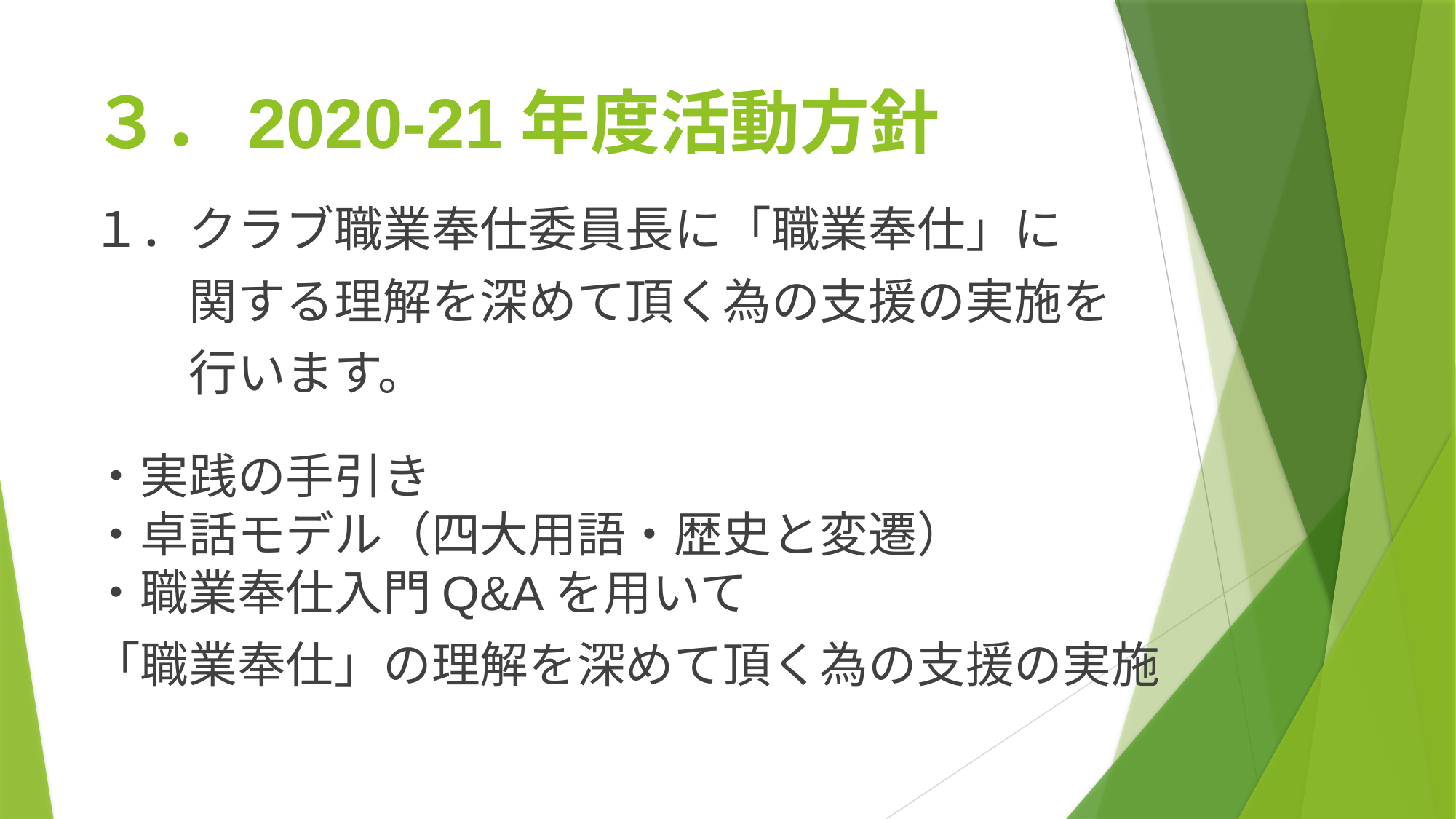

# ３．2020-21年度活動方針
１．クラブ職業奉仕委員長に「職業奉仕」に
　　関する理解を深めて頂く為の支援の実施を
　　行います。

・実践の手引き
・卓話モデル（四大用語・歴史と変遷）
・職業奉仕入門Q&Aを用いて
「職業奉仕」の理解を深めて頂く為の支援の実施